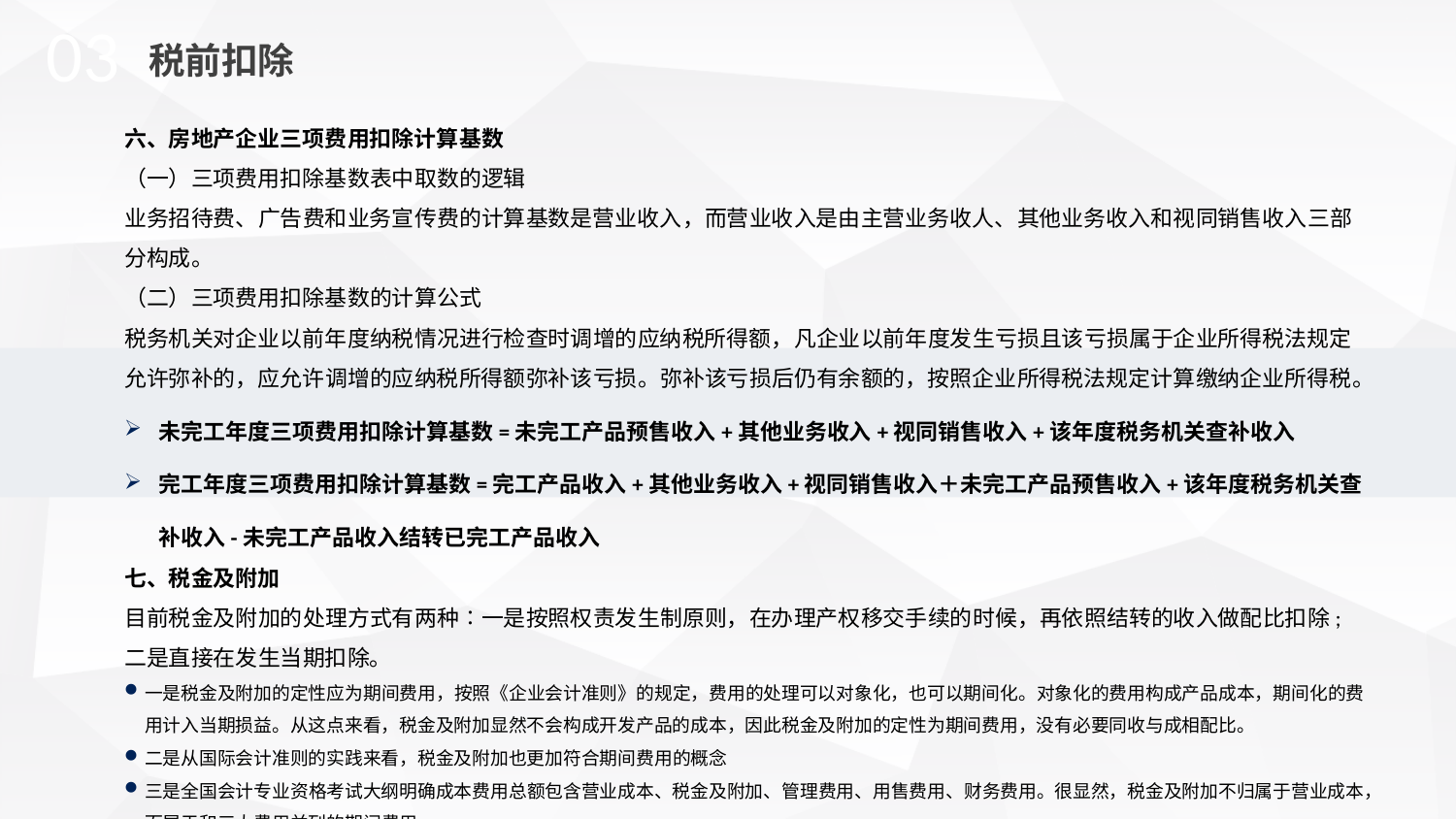

03
税前扣除
六、房地产企业三项费用扣除计算基数
（一）三项费用扣除基数表中取数的逻辑
业务招待费、广告费和业务宣传费的计算基数是营业收入，而营业收入是由主营业务收人、其他业务收入和视同销售收入三部分构成。
（二）三项费用扣除基数的计算公式
税务机关对企业以前年度纳税情况进行检查时调增的应纳税所得额，凡企业以前年度发生亏损且该亏损属于企业所得税法规定允许弥补的，应允许调增的应纳税所得额弥补该亏损。弥补该亏损后仍有余额的，按照企业所得税法规定计算缴纳企业所得税。
未完工年度三项费用扣除计算基数=未完工产品预售收入+其他业务收入+视同销售收入+该年度税务机关查补收入
完工年度三项费用扣除计算基数=完工产品收入+其他业务收入+视同销售收入＋未完工产品预售收入+该年度税务机关查补收入-未完工产品收入结转已完工产品收入
七、税金及附加
目前税金及附加的处理方式有两种∶一是按照权责发生制原则，在办理产权移交手续的时候，再依照结转的收入做配比扣除; 二是直接在发生当期扣除。
一是税金及附加的定性应为期间费用，按照《企业会计准则》的规定，费用的处理可以对象化，也可以期间化。对象化的费用构成产品成本，期间化的费用计入当期损益。从这点来看，税金及附加显然不会构成开发产品的成本，因此税金及附加的定性为期间费用，没有必要同收与成相配比。
二是从国际会计准则的实践来看，税金及附加也更加符合期间费用的概念
三是全国会计专业资格考试大纲明确成本费用总额包含营业成本、税金及附加、管理费用、用售费用、财务费用。很显然，税金及附加不归属于营业成本，而属于和三大费用并列的期间费用。